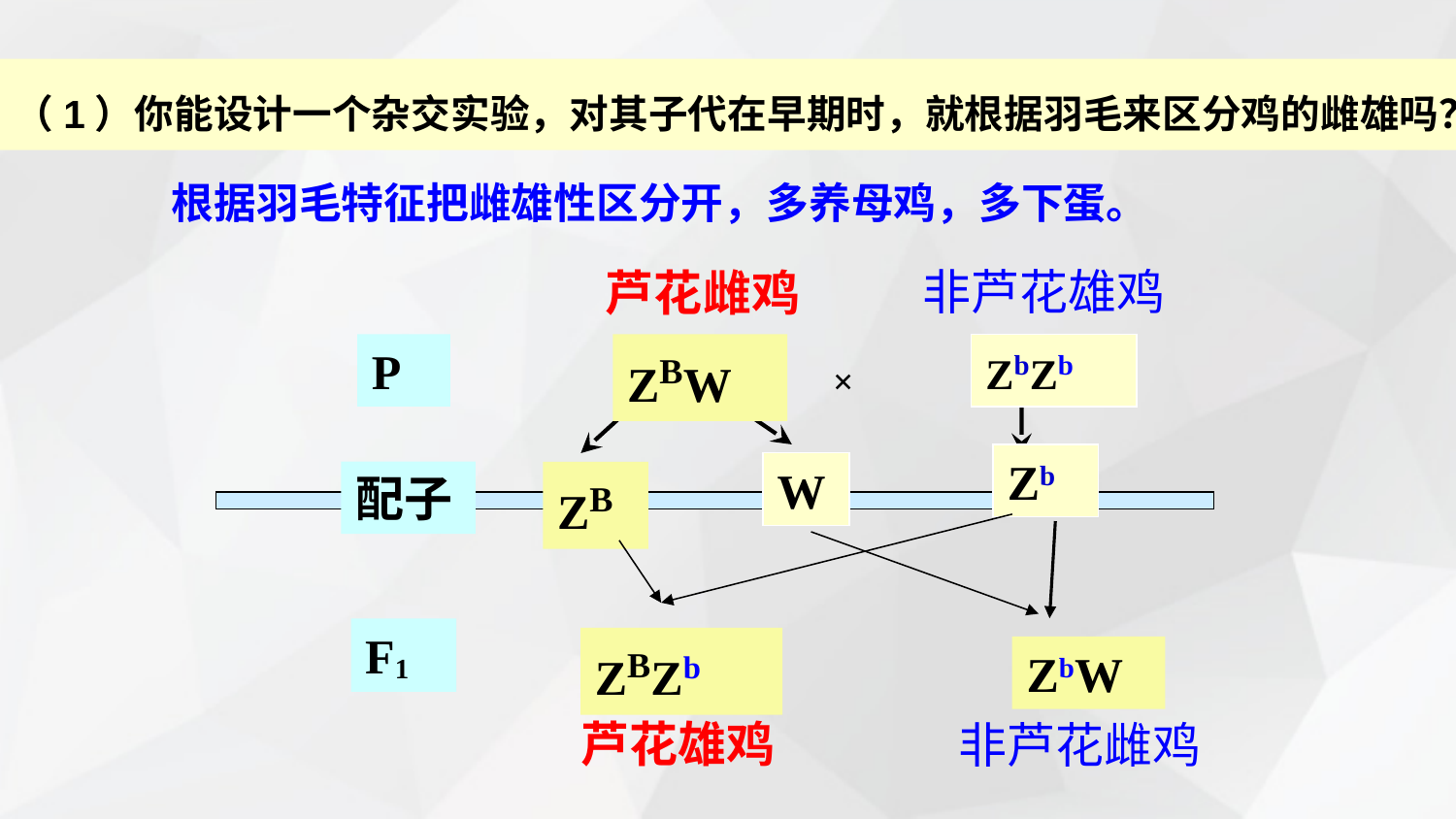

（1）你能设计一个杂交实验，对其子代在早期时，就根据羽毛来区分鸡的雌雄吗？
根据羽毛特征把雌雄性区分开，多养母鸡，多下蛋。
非芦花雄鸡
芦花雌鸡
P
ZBW
ZbZb
×

Zb
W
配子
ZB

F1
ZBZb
ZbW
芦花雄鸡
非芦花雌鸡